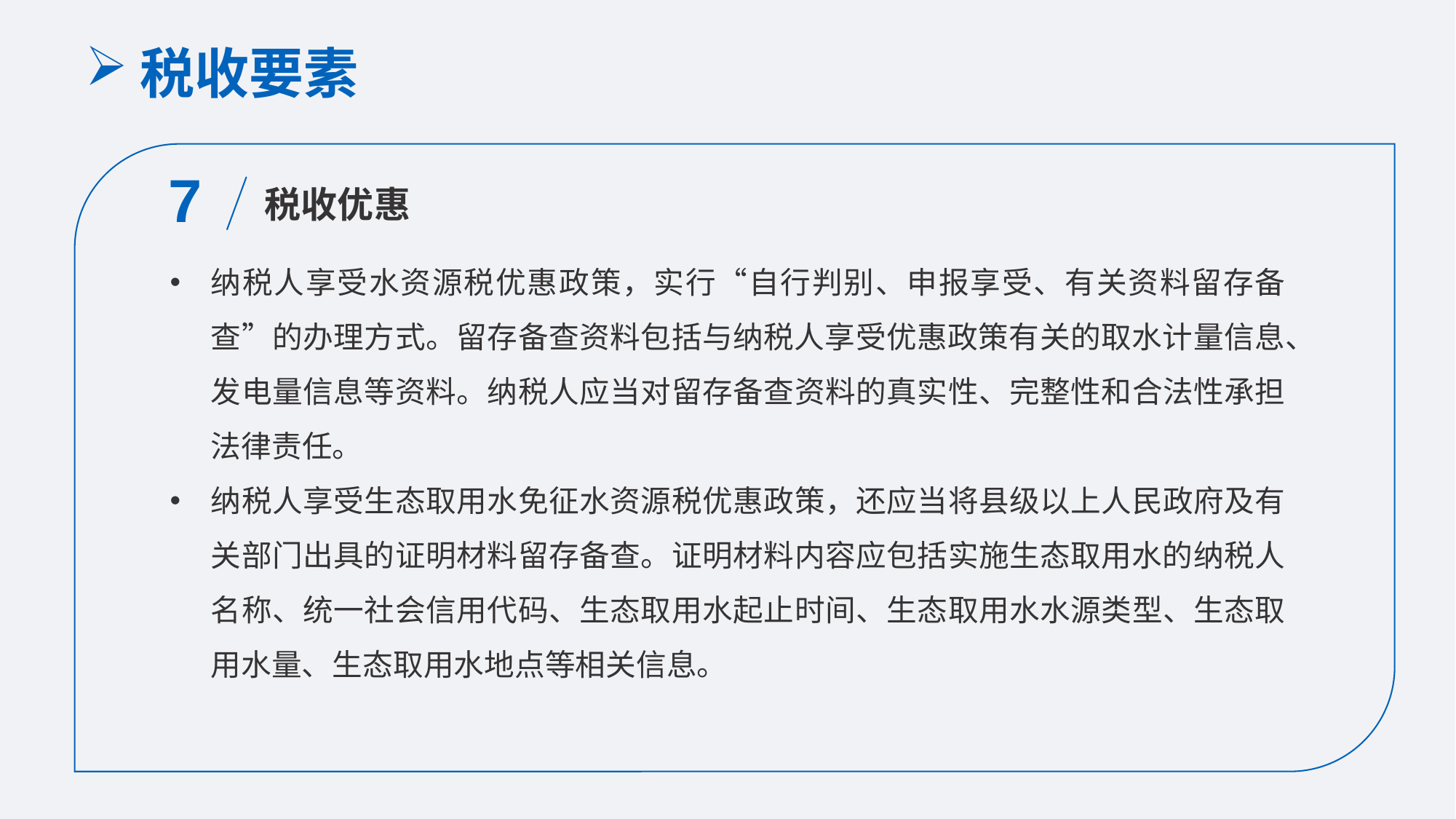

税收要素

7
税收优惠
纳税人享受水资源税优惠政策，实行“自行判别、申报享受、有关资料留存备查”的办理方式。留存备查资料包括与纳税人享受优惠政策有关的取水计量信息、发电量信息等资料。纳税人应当对留存备查资料的真实性、完整性和合法性承担法律责任。
纳税人享受生态取用水免征水资源税优惠政策，还应当将县级以上人民政府及有关部门出具的证明材料留存备查。证明材料内容应包括实施生态取用水的纳税人名称、统一社会信用代码、生态取用水起止时间、生态取用水水源类型、生态取用水量、生态取用水地点等相关信息。